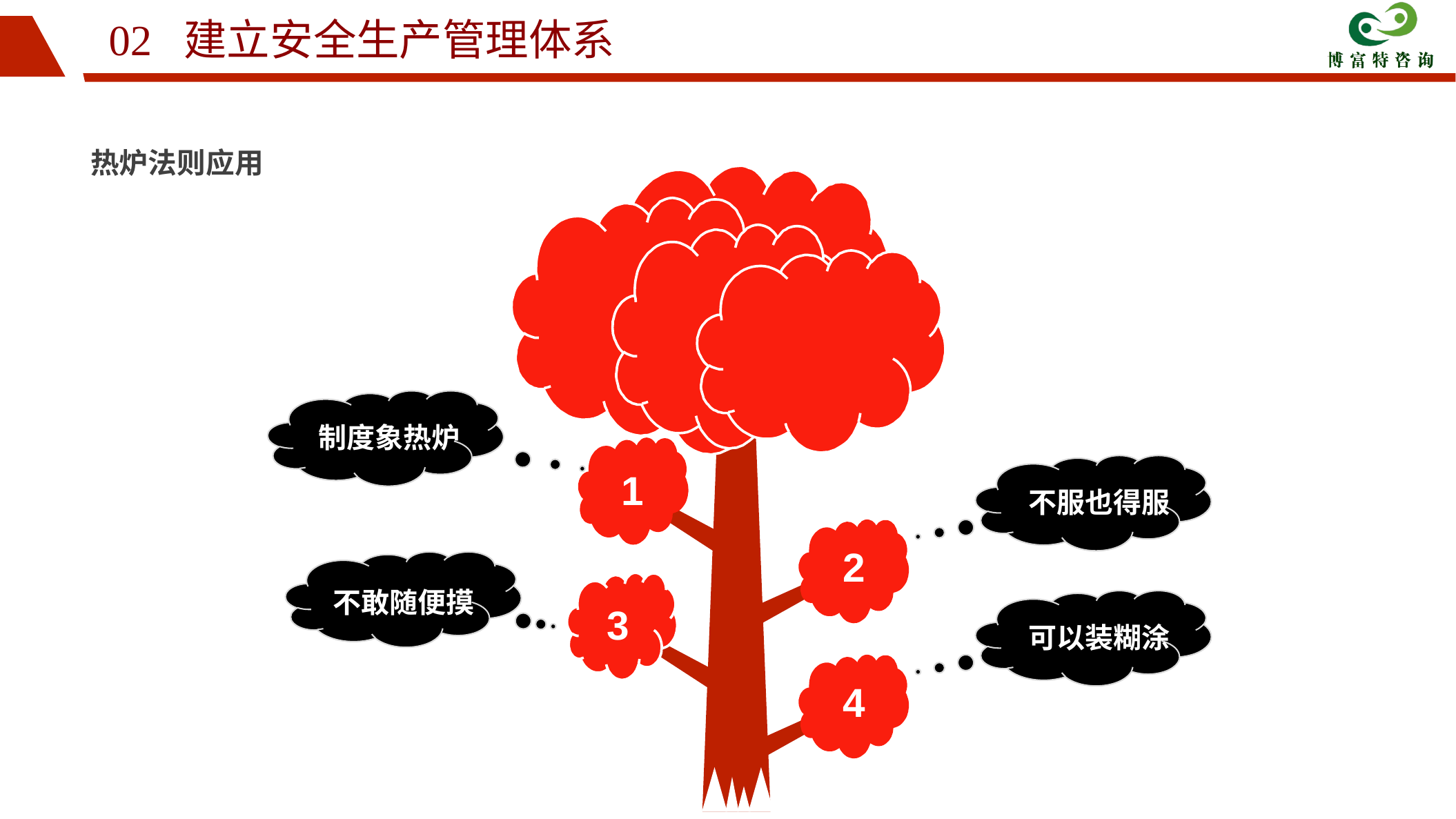

02  建立安全生产管理体系

热炉法则应用

制度象热炉

1

不服也得服

2

不敢随便摸

3

可以装糊涂

4